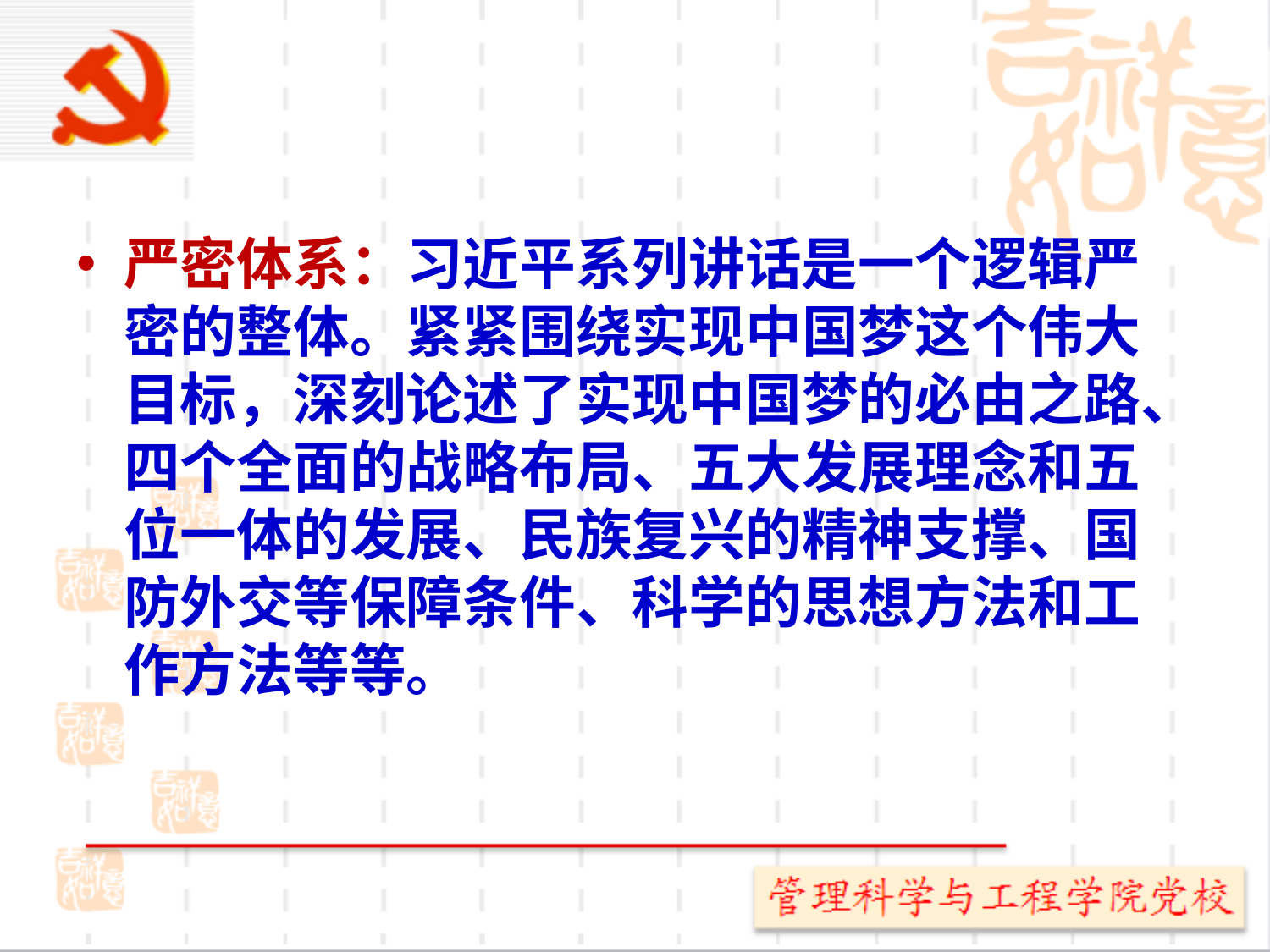

#
严密体系：习近平系列讲话是一个逻辑严密的整体。紧紧围绕实现中国梦这个伟大目标，深刻论述了实现中国梦的必由之路、四个全面的战略布局、五大发展理念和五位一体的发展、民族复兴的精神支撑、国防外交等保障条件、科学的思想方法和工作方法等等。